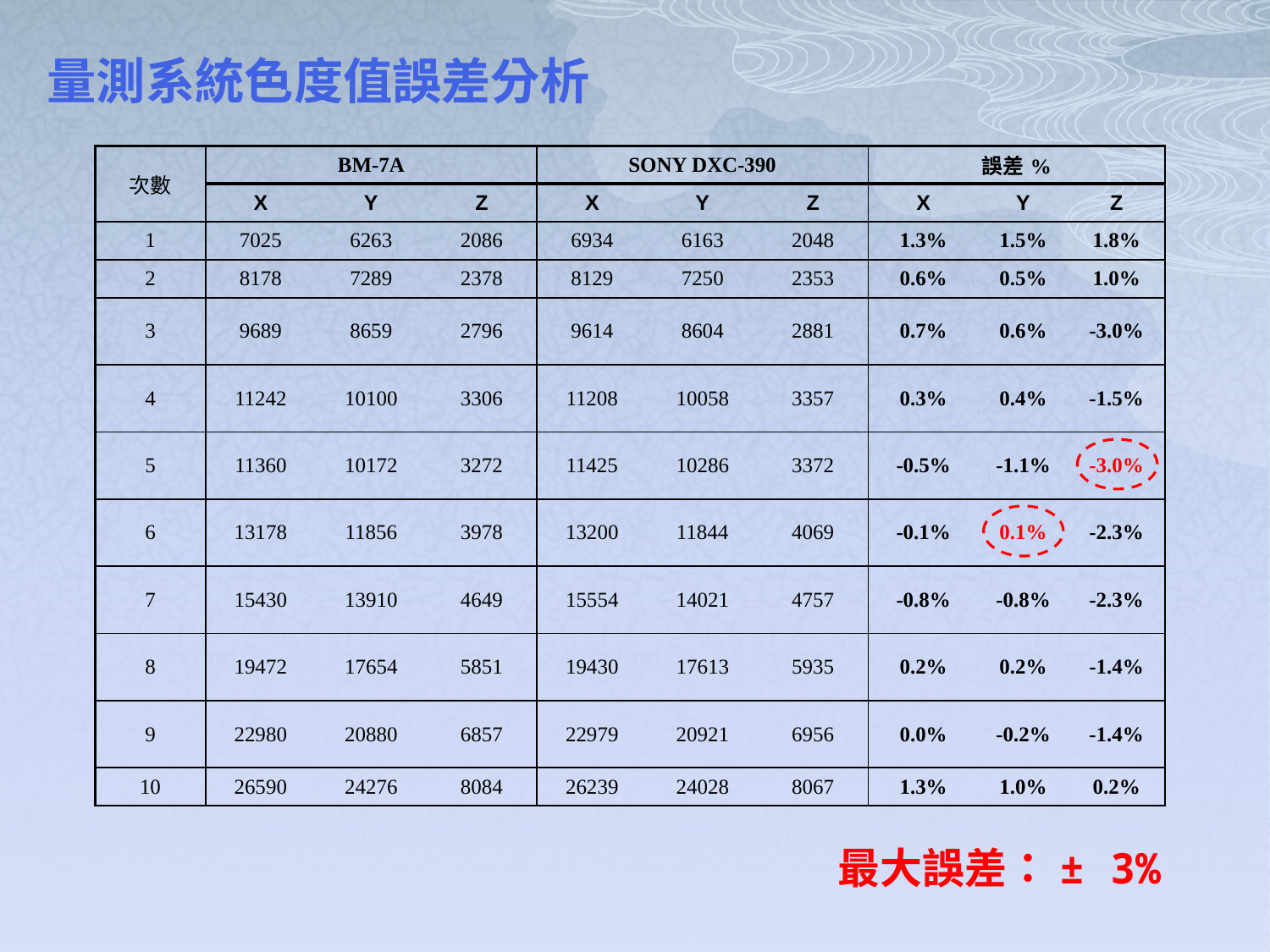

# 量測系統色度值誤差分析
| 次數 | BM-7A |  |  | SONY DXC-390 |  |  | 誤差% |  |  |
| --- | --- | --- | --- | --- | --- | --- | --- | --- | --- |
|  | X | Y | Z | X | Y | Z | X | Y | Z |
| 1 | 7025 | 6263 | 2086 | 6934 | 6163 | 2048 | 1.3% | 1.5% | 1.8% |
| 2 | 8178 | 7289 | 2378 | 8129 | 7250 | 2353 | 0.6% | 0.5% | 1.0% |
| 3 | 9689 | 8659 | 2796 | 9614 | 8604 | 2881 | 0.7% | 0.6% | -3.0% |
| 4 | 11242 | 10100 | 3306 | 11208 | 10058 | 3357 | 0.3% | 0.4% | -1.5% |
| 5 | 11360 | 10172 | 3272 | 11425 | 10286 | 3372 | -0.5% | -1.1% | -3.0% |
| 6 | 13178 | 11856 | 3978 | 13200 | 11844 | 4069 | -0.1% | 0.1% | -2.3% |
| 7 | 15430 | 13910 | 4649 | 15554 | 14021 | 4757 | -0.8% | -0.8% | -2.3% |
| 8 | 19472 | 17654 | 5851 | 19430 | 17613 | 5935 | 0.2% | 0.2% | -1.4% |
| 9 | 22980 | 20880 | 6857 | 22979 | 20921 | 6956 | 0.0% | -0.2% | -1.4% |
| 10 | 26590 | 24276 | 8084 | 26239 | 24028 | 8067 | 1.3% | 1.0% | 0.2% |

最大誤差：± 3%